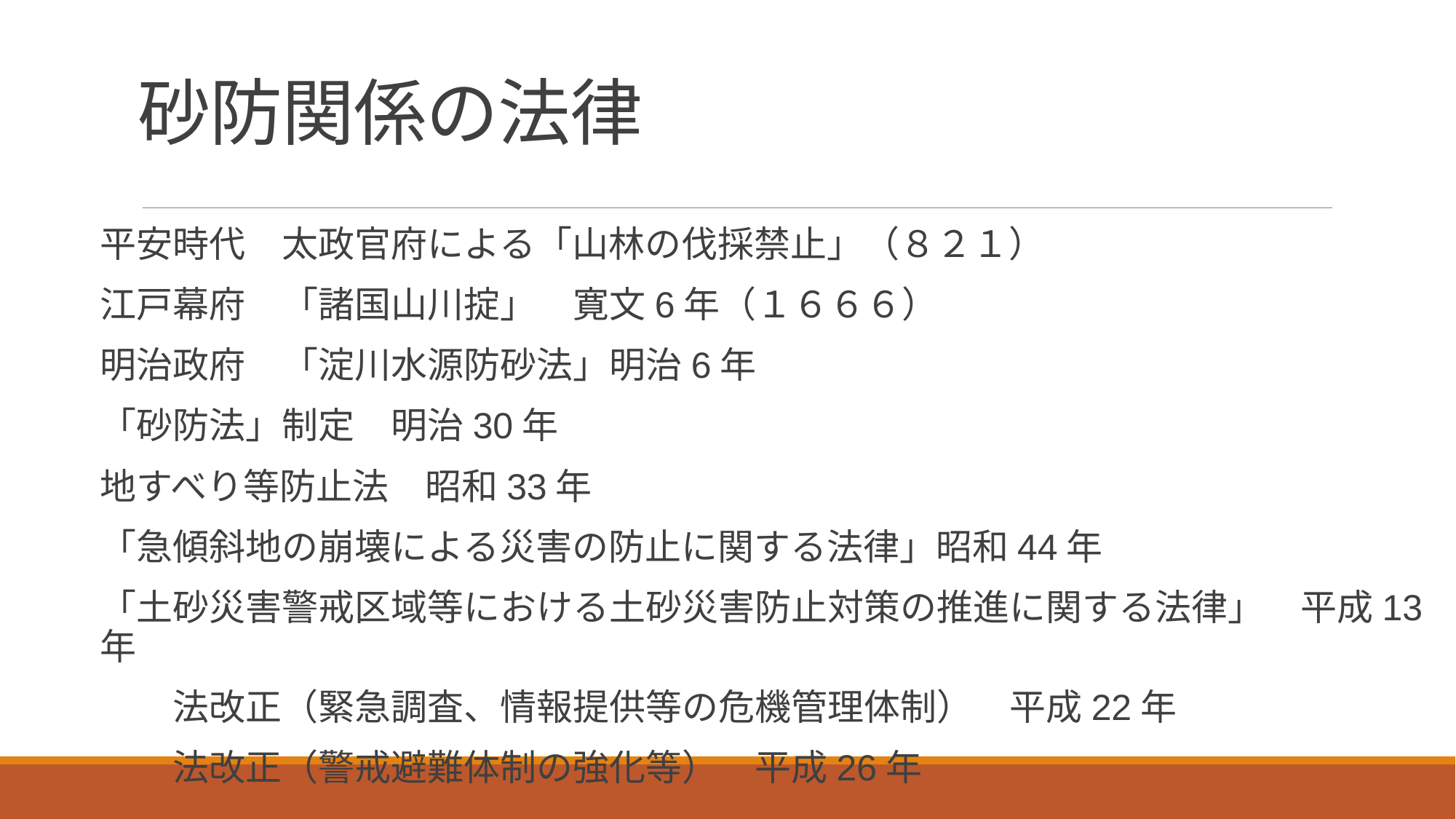

# 砂防関係の法律
平安時代　太政官府による「山林の伐採禁止」（８２１）
江戸幕府　「諸国山川掟」　寛文6年（１６６６）
明治政府　「淀川水源防砂法」明治6年
「砂防法」制定　明治30年
地すべり等防止法　昭和33年
「急傾斜地の崩壊による災害の防止に関する法律」昭和44年
「土砂災害警戒区域等における土砂災害防止対策の推進に関する法律」　平成13年
　　法改正（緊急調査、情報提供等の危機管理体制）　平成22年
　　法改正（警戒避難体制の強化等）　平成26年